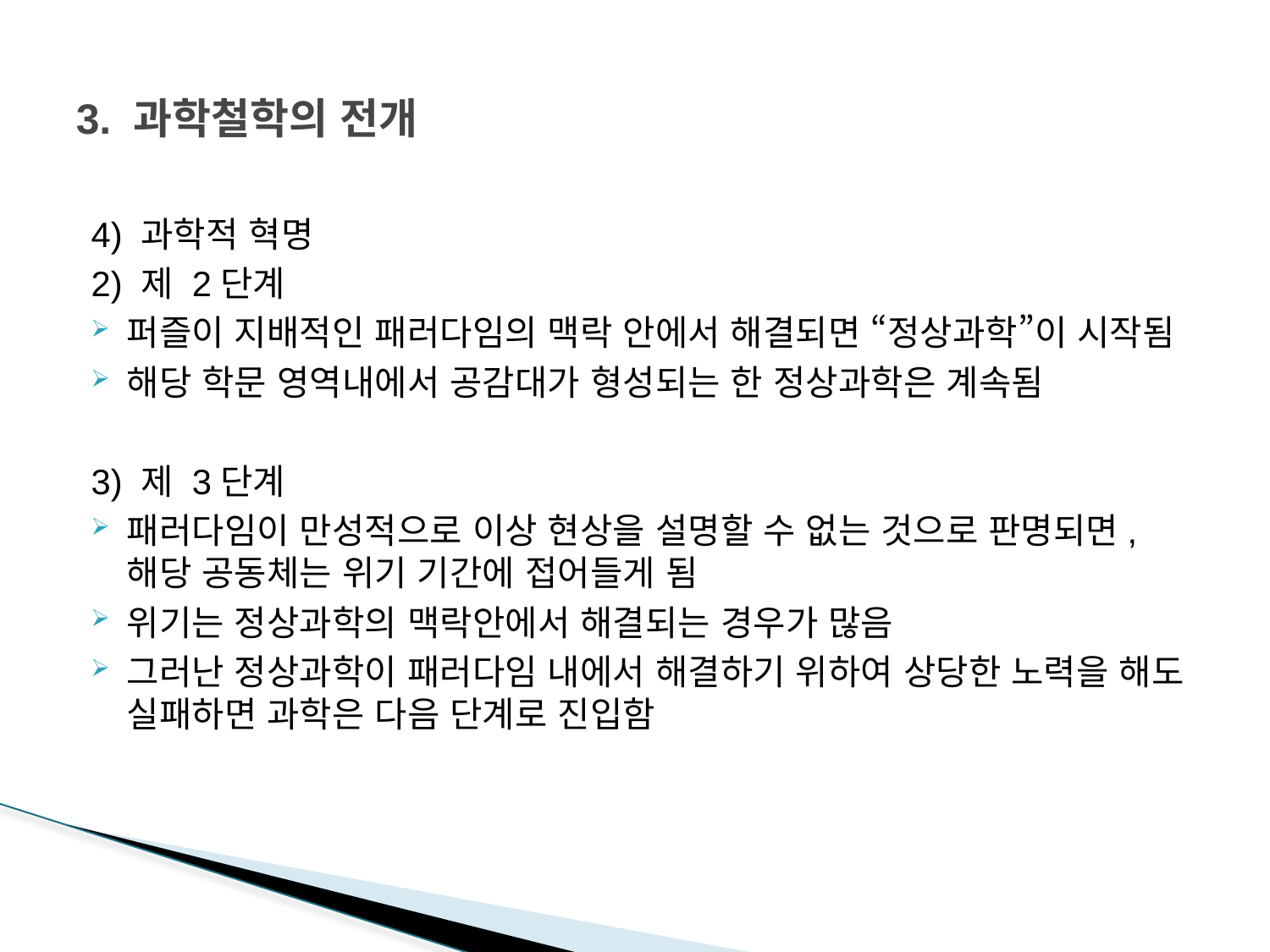

# 3. 과학철학의 전개
4) 과학적 혁명
2) 제 2단계
퍼즐이 지배적인 패러다임의 맥락 안에서 해결되면 “정상과학”이 시작됨
해당 학문 영역내에서 공감대가 형성되는 한 정상과학은 계속됨

3) 제 3단계
패러다임이 만성적으로 이상 현상을 설명할 수 없는 것으로 판명되면, 해당 공동체는 위기 기간에 접어들게 됨
위기는 정상과학의 맥락안에서 해결되는 경우가 많음
그러난 정상과학이 패러다임 내에서 해결하기 위하여 상당한 노력을 해도 실패하면 과학은 다음 단계로 진입함